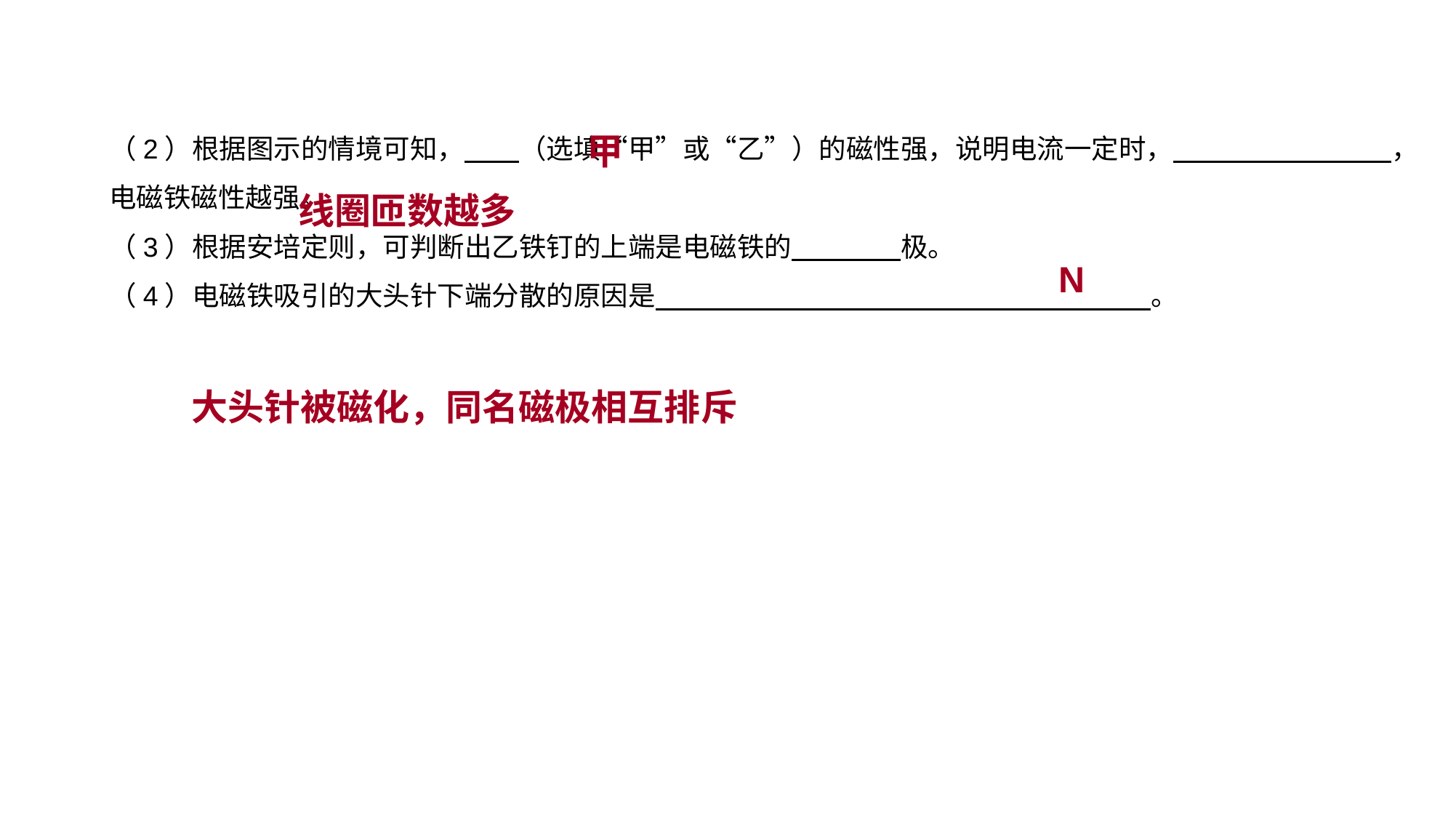

甲
（2）根据图示的情境可知，　　（选填“甲”或“乙”）的磁性强，说明电流一定时，　　　　　　　　，电磁铁磁性越强。
（3）根据安培定则，可判断出乙铁钉的上端是电磁铁的　　　　极。
（4）电磁铁吸引的大头针下端分散的原因是　　　　              　　　　　　　　　　　。
线圈匝数越多
实验突破 素养提升
N
大头针被磁化，同名磁极相互排斥